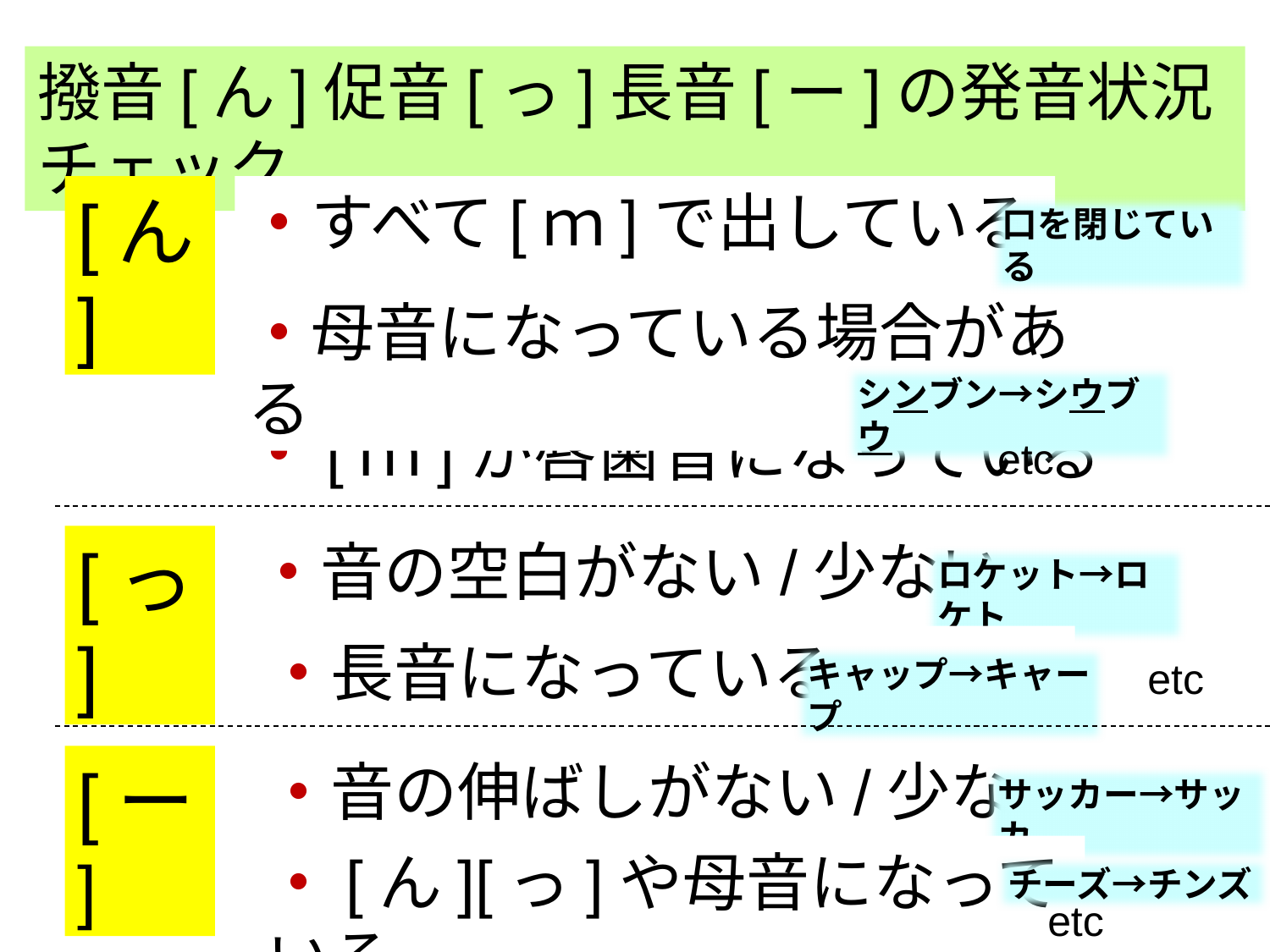

撥音[ん]促音[っ]長音[ー]の発音状況チェック
[ん]
・すべて[ｍ]で出している
口を閉じている
・母音になっている場合がある
シンブン→シウブウ
・[ｍ]が唇歯音になっている
etc
[っ]
・音の空白がない/少ない
ロケット→ロケト
・長音になっている
キャップ→キャープ
etc
[ー]
・音の伸ばしがない/少ない
サッカー→サッカ
・[ん][っ]や母音になっている
チーズ→チンズ
etc